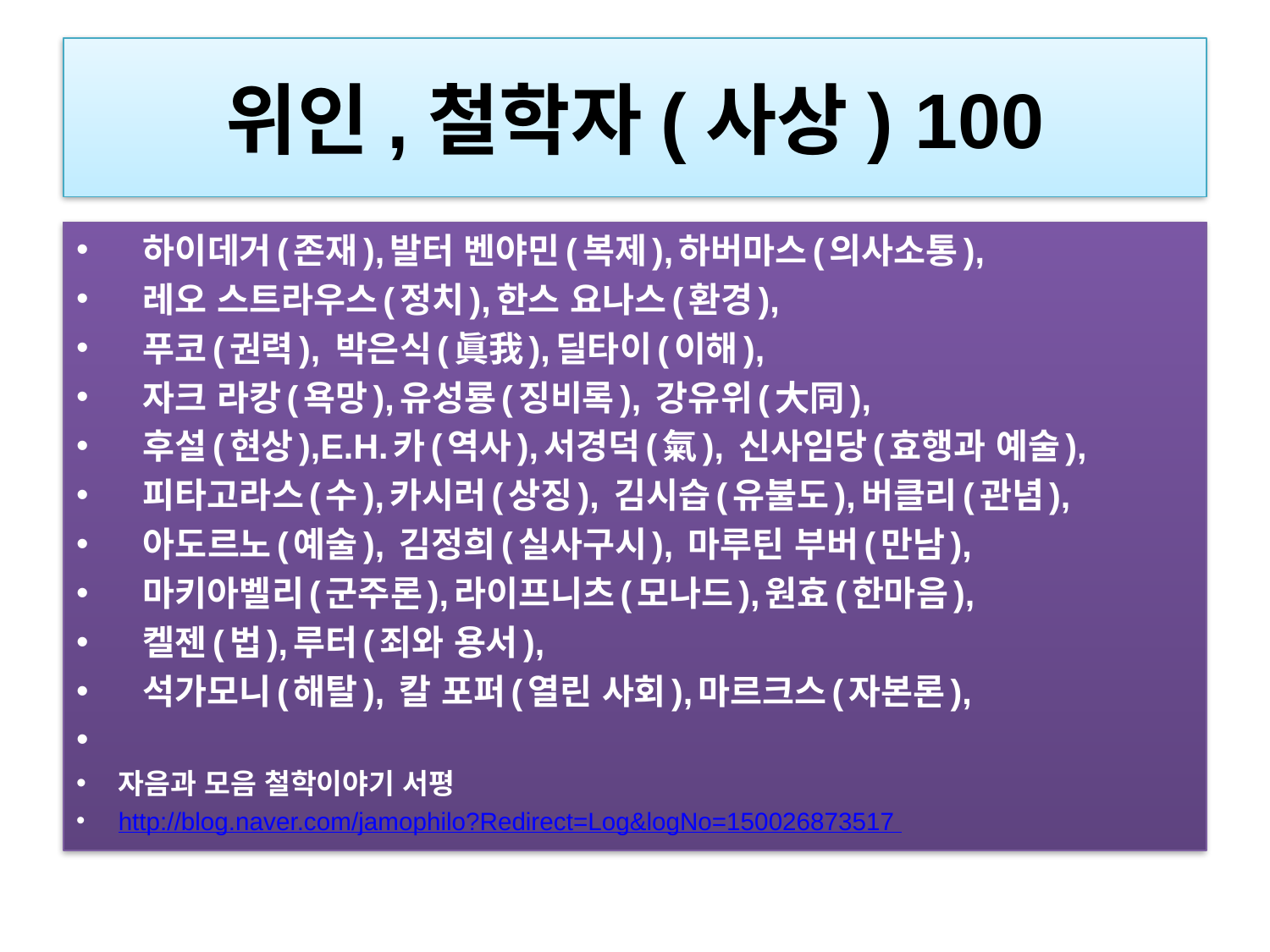

# 위인,철학자(사상) 100
  하이데거(존재),발터 벤야민(복제),하버마스(의사소통),
  레오 스트라우스(정치),한스 요나스(환경),
  푸코(권력), 박은식(眞我),딜타이(이해),
  자크 라캉(욕망),유성룡(징비록), 강유위(大同),
  후설(현상),E.H.카(역사),서경덕(氣), 신사임당(효행과 예술),
  피타고라스(수),카시러(상징), 김시습(유불도),버클리(관념),
  아도르노(예술), 김정희(실사구시), 마루틴 부버(만남),
  마키아벨리(군주론),라이프니츠(모나드),원효(한마음),
  켈젠(법),루터(죄와 용서),
  석가모니(해탈), 칼 포퍼(열린 사회),마르크스(자본론),

자음과 모음 철학이야기 서평
http://blog.naver.com/jamophilo?Redirect=Log&logNo=150026873517